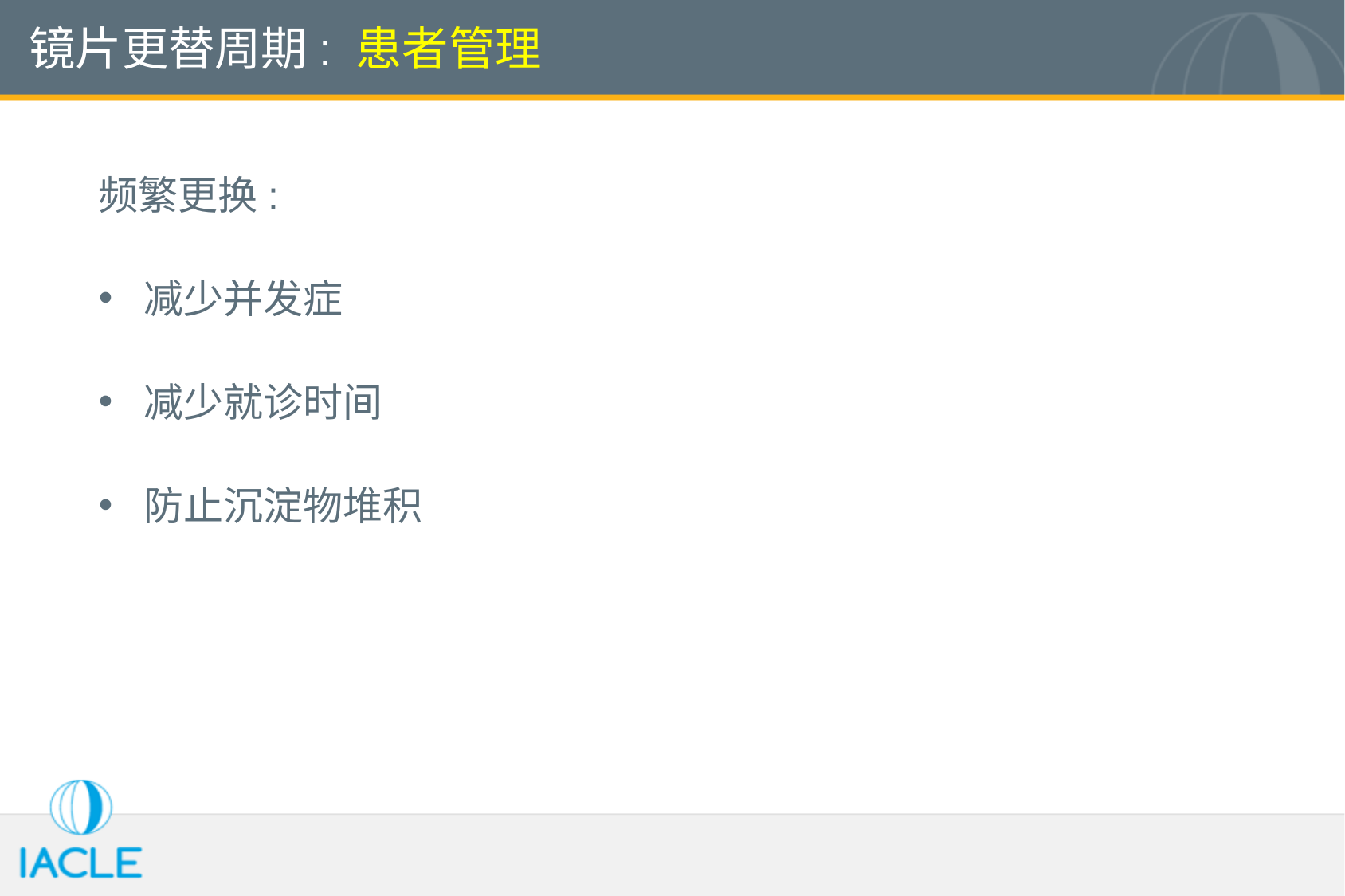

# 镜片更替周期: 患者管理
频繁更换:
减少并发症
减少就诊时间
防止沉淀物堆积